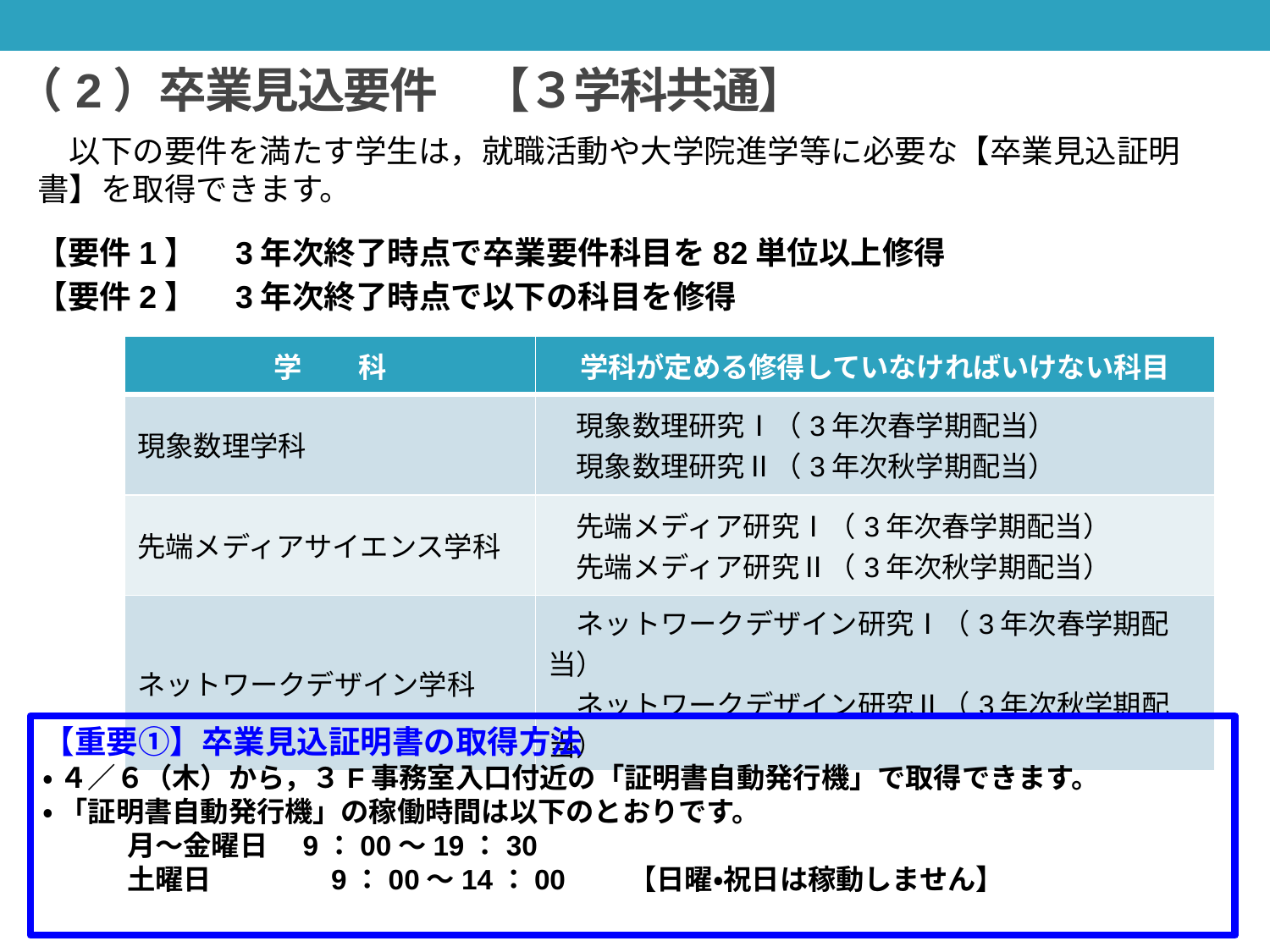

# （2）卒業見込要件　【３学科共通】
　以下の要件を満たす学生は，就職活動や大学院進学等に必要な【卒業見込証明書】を取得できます。
【要件1】　3年次終了時点で卒業要件科目を82単位以上修得
【要件2】　3年次終了時点で以下の科目を修得

| 学　　科 | 学科が定める修得していなければいけない科目 |
| --- | --- |
| 現象数理学科 | 現象数理研究Ⅰ（3年次春学期配当） 　現象数理研究Ⅱ（3年次秋学期配当） |
| 先端メディアサイエンス学科 | 先端メディア研究Ⅰ（3年次春学期配当） 　先端メディア研究Ⅱ（3年次秋学期配当） |
| ネットワークデザイン学科 | ネットワークデザイン研究Ⅰ（3年次春学期配当） 　ネットワークデザイン研究Ⅱ（3年次秋学期配当） |
【重要①】卒業見込証明書の取得方法
・ ４／６（木）から，３F事務室入口付近の「証明書自動発行機」で取得できます。
・ 「証明書自動発行機」の稼働時間は以下のとおりです。
　　　月～金曜日　9：00～19：30
　　　土曜日　　　　9：00～14：00　　【日曜・祝日は稼動しません】